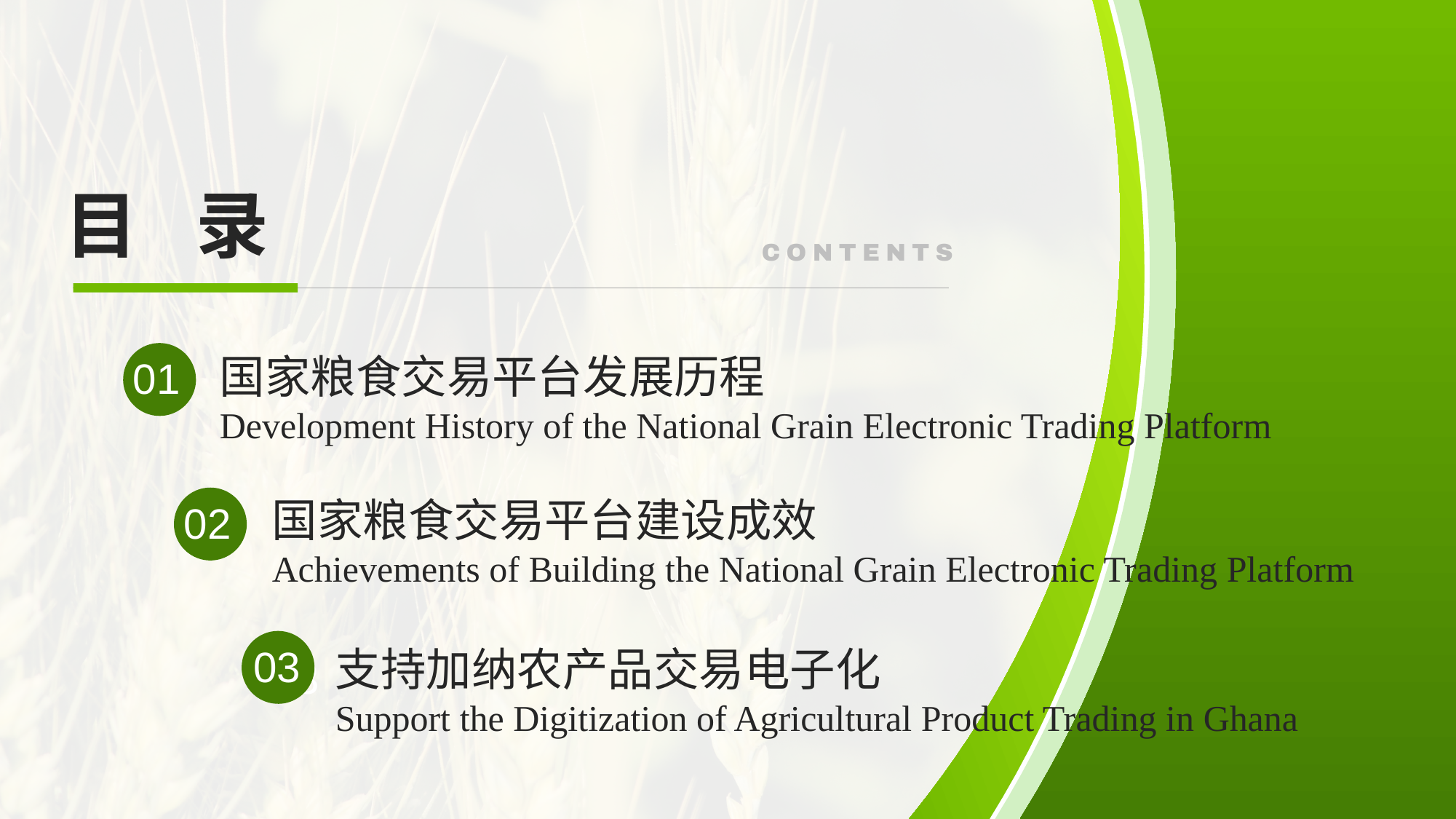

目   录
CONTENTS

国家粮食交易平台发展历程
Development History of the National Grain Electronic Trading Platform
国家粮食交易平台建设成效
Achievements of Building the National Grain Electronic Trading Platform

02

01

03
支持加纳农产品交易电子化
Support the Digitization of Agricultural Product Trading in Ghana
03